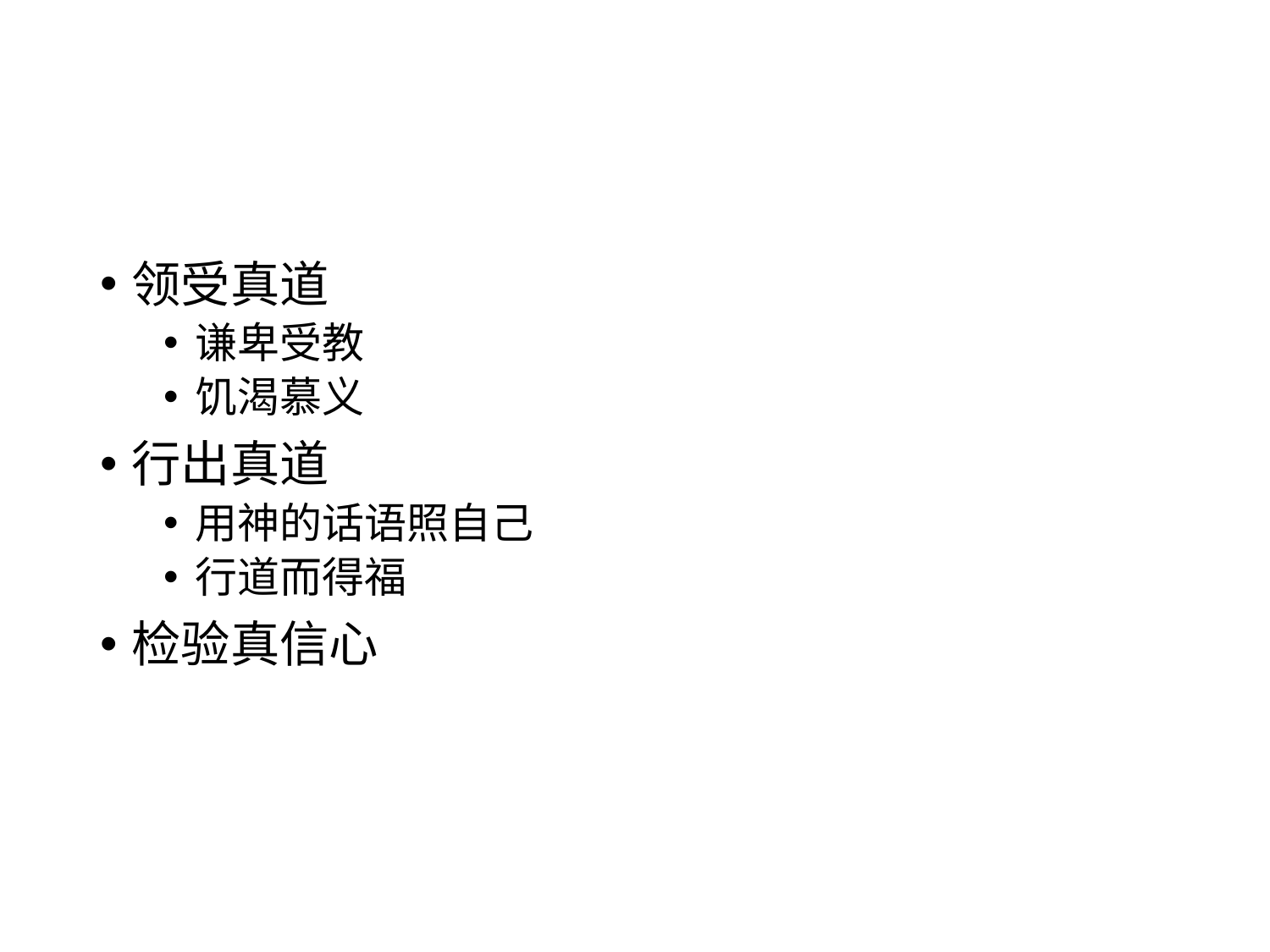

#
领受真道
谦卑受教
饥渴慕义
行出真道
用神的话语照自己
行道而得福
检验真信心